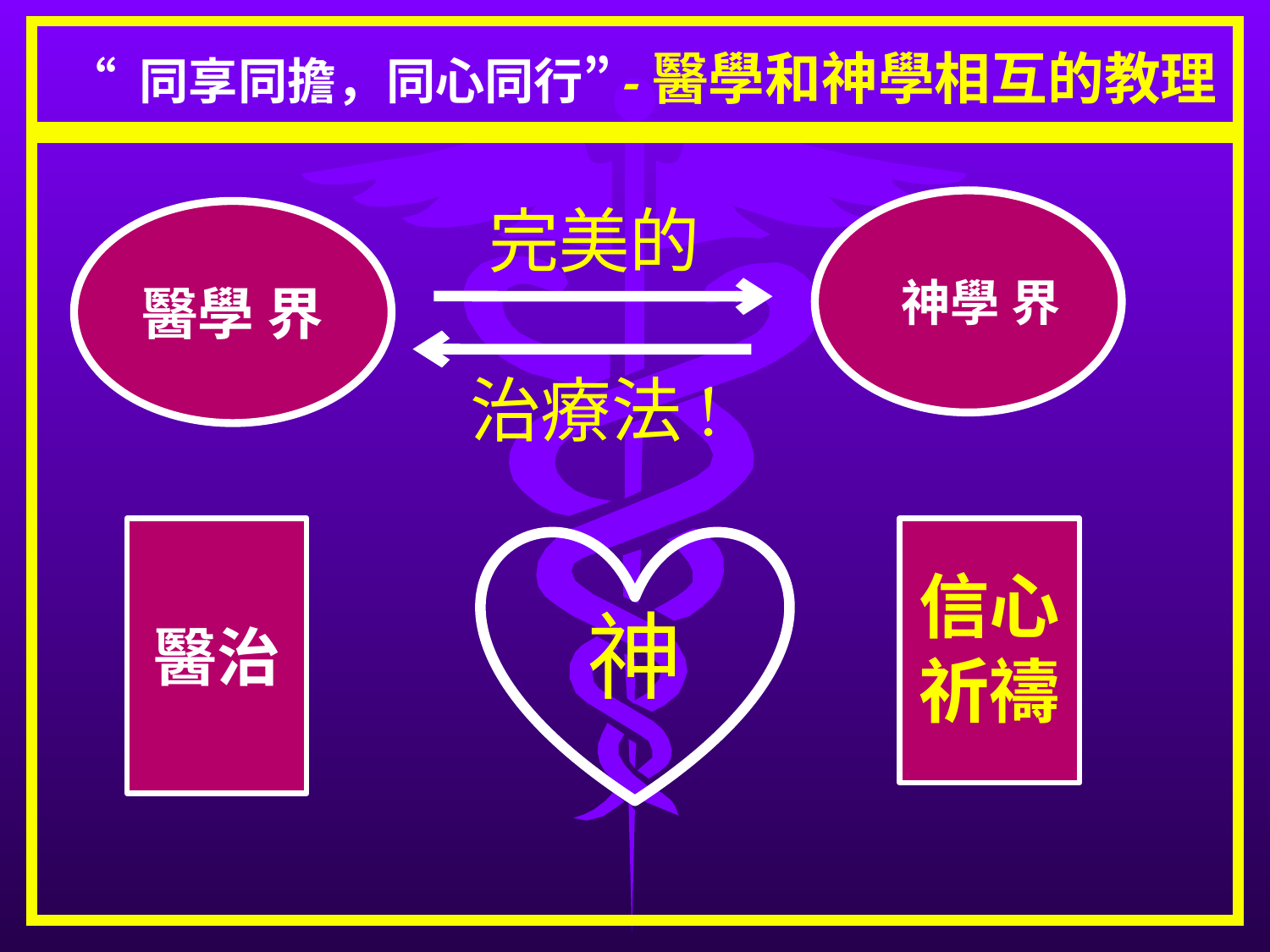

# “ 同享同擔，同心同行”-醫學和神學相互的教理

完美的

治療法!

  神學 界
醫學 界

醫治

信心 祈禱

神